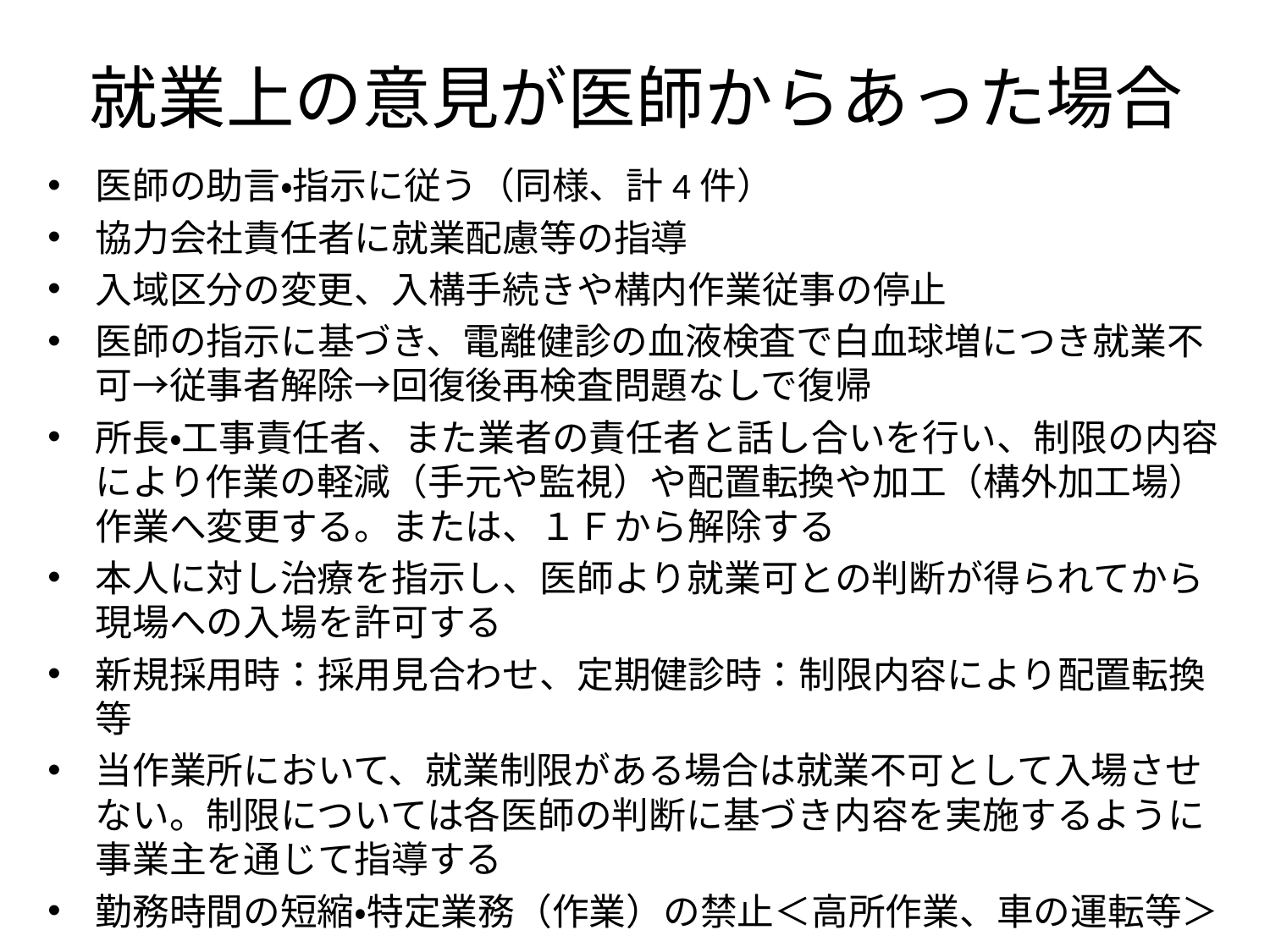

# 就業上の意見が医師からあった場合
医師の助言・指示に従う（同様、計4件）
協力会社責任者に就業配慮等の指導
入域区分の変更、入構手続きや構内作業従事の停止
医師の指示に基づき、電離健診の血液検査で白血球増につき就業不可→従事者解除→回復後再検査問題なしで復帰
所長・工事責任者、また業者の責任者と話し合いを行い、制限の内容により作業の軽減（手元や監視）や配置転換や加工（構外加工場）作業へ変更する。または、１Ｆから解除する
本人に対し治療を指示し、医師より就業可との判断が得られてから現場への入場を許可する
新規採用時：採用見合わせ、定期健診時：制限内容により配置転換等
当作業所において、就業制限がある場合は就業不可として入場させない。制限については各医師の判断に基づき内容を実施するように事業主を通じて指導する
勤務時間の短縮・特定業務（作業）の禁止＜高所作業、車の運転等＞